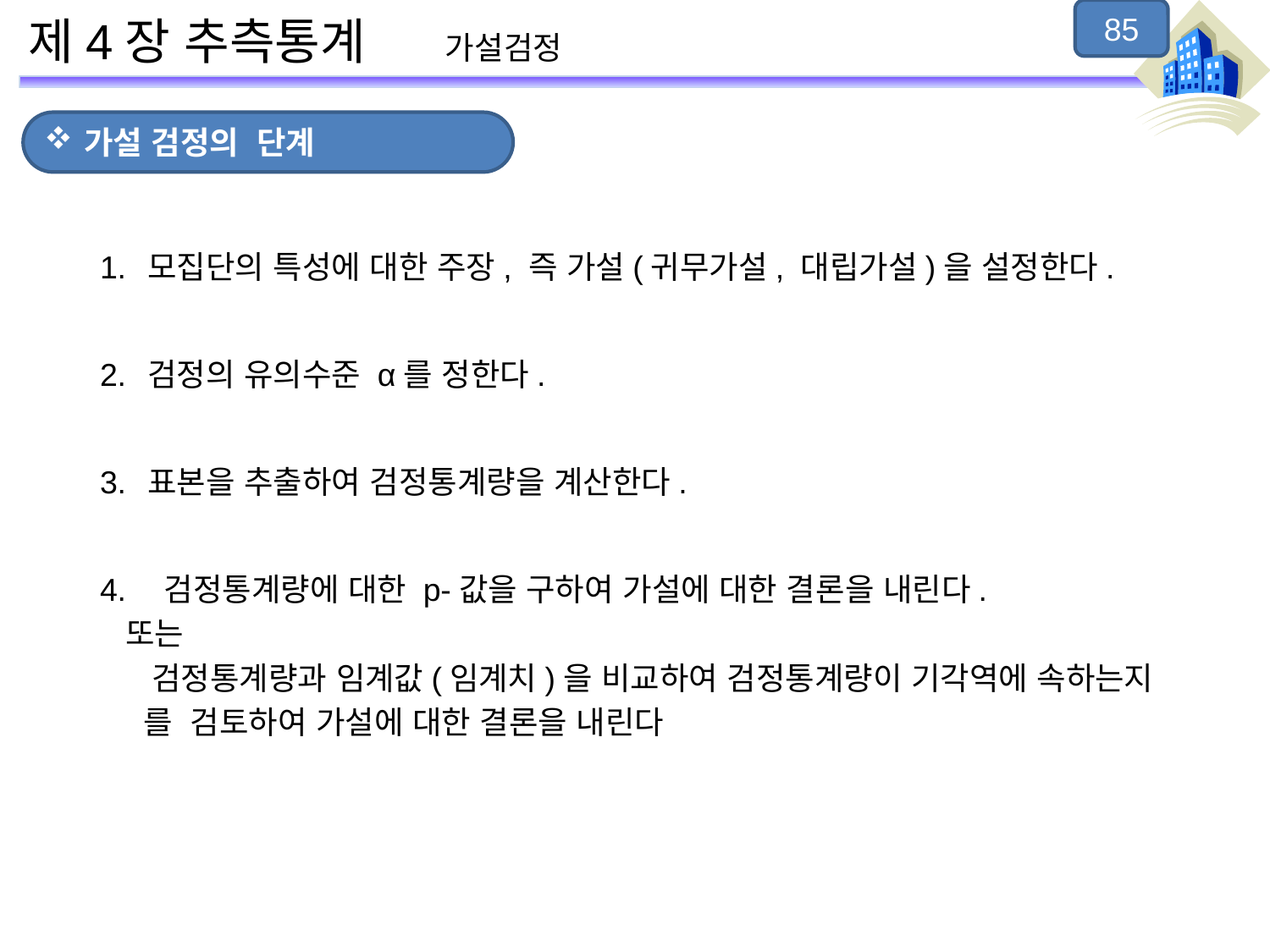

85
# 제4장 추측통계         가설검정
가설 검정의  단계

모집단의 특성에 대한 주장, 즉 가설(귀무가설, 대립가설)을 설정한다.

검정의 유의수준 α를 정한다.

표본을 추출하여 검정통계량을 계산한다.

 검정통계량에 대한 p-값을 구하여 가설에 대한 결론을 내린다.
  또는
     검정통계량과 임계값(임계치)을 비교하여 검정통계량이 기각역에 속하는지
    를  검토하여 가설에 대한 결론을 내린다